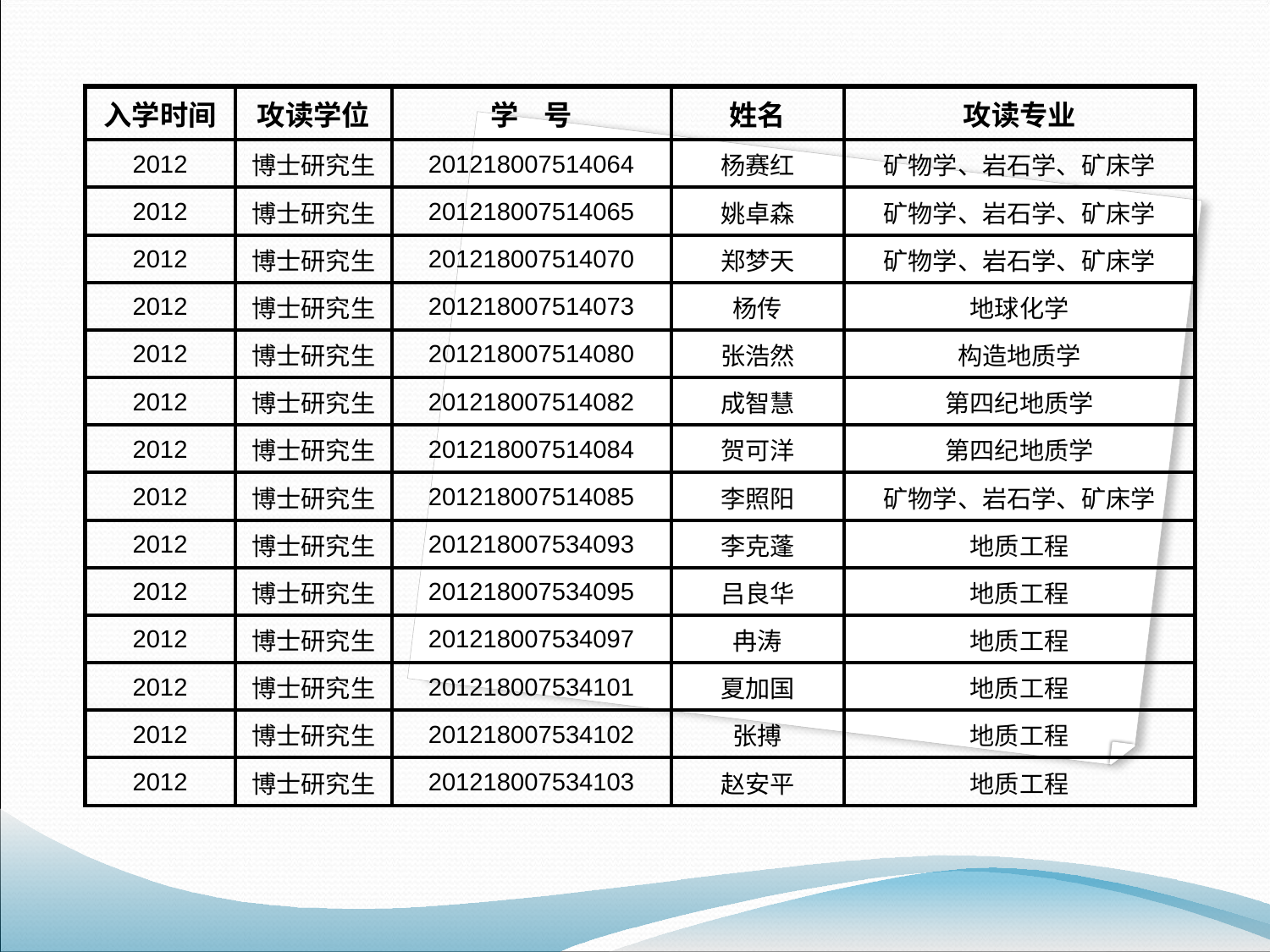

| 入学时间 | 攻读学位 | 学 号 | 姓名 | 攻读专业 |
| --- | --- | --- | --- | --- |
| 2012 | 博士研究生 | 201218007514064 | 杨赛红 | 矿物学、岩石学、矿床学 |
| 2012 | 博士研究生 | 201218007514065 | 姚卓森 | 矿物学、岩石学、矿床学 |
| 2012 | 博士研究生 | 201218007514070 | 郑梦天 | 矿物学、岩石学、矿床学 |
| 2012 | 博士研究生 | 201218007514073 | 杨传 | 地球化学 |
| 2012 | 博士研究生 | 201218007514080 | 张浩然 | 构造地质学 |
| 2012 | 博士研究生 | 201218007514082 | 成智慧 | 第四纪地质学 |
| 2012 | 博士研究生 | 201218007514084 | 贺可洋 | 第四纪地质学 |
| 2012 | 博士研究生 | 201218007514085 | 李照阳 | 矿物学、岩石学、矿床学 |
| 2012 | 博士研究生 | 201218007534093 | 李克蓬 | 地质工程 |
| 2012 | 博士研究生 | 201218007534095 | 吕良华 | 地质工程 |
| 2012 | 博士研究生 | 201218007534097 | 冉涛 | 地质工程 |
| 2012 | 博士研究生 | 201218007534101 | 夏加国 | 地质工程 |
| 2012 | 博士研究生 | 201218007534102 | 张搏 | 地质工程 |
| 2012 | 博士研究生 | 201218007534103 | 赵安平 | 地质工程 |